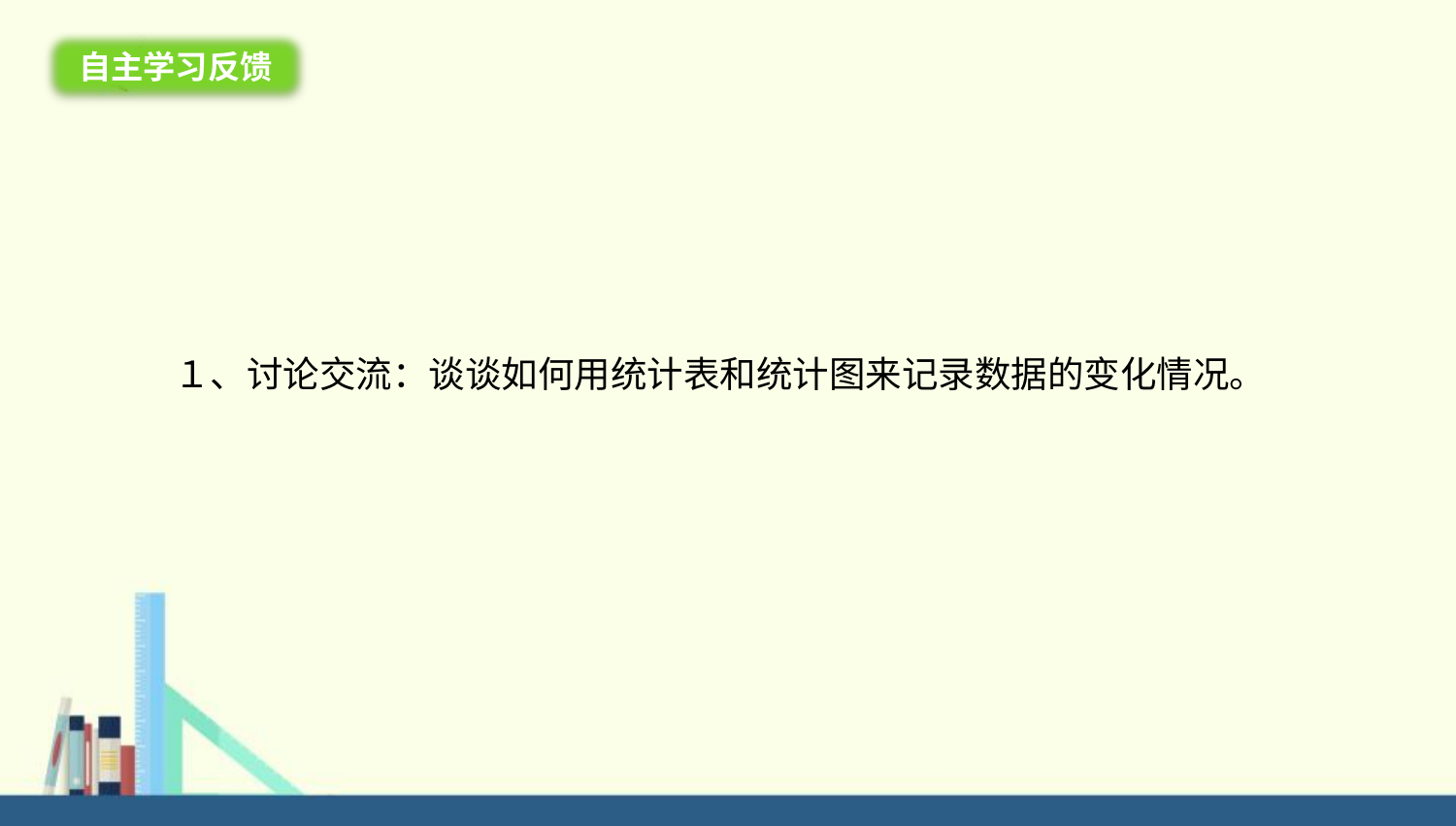

自主学习反馈
１、讨论交流：谈谈如何用统计表和统计图来记录数据的变化情况。